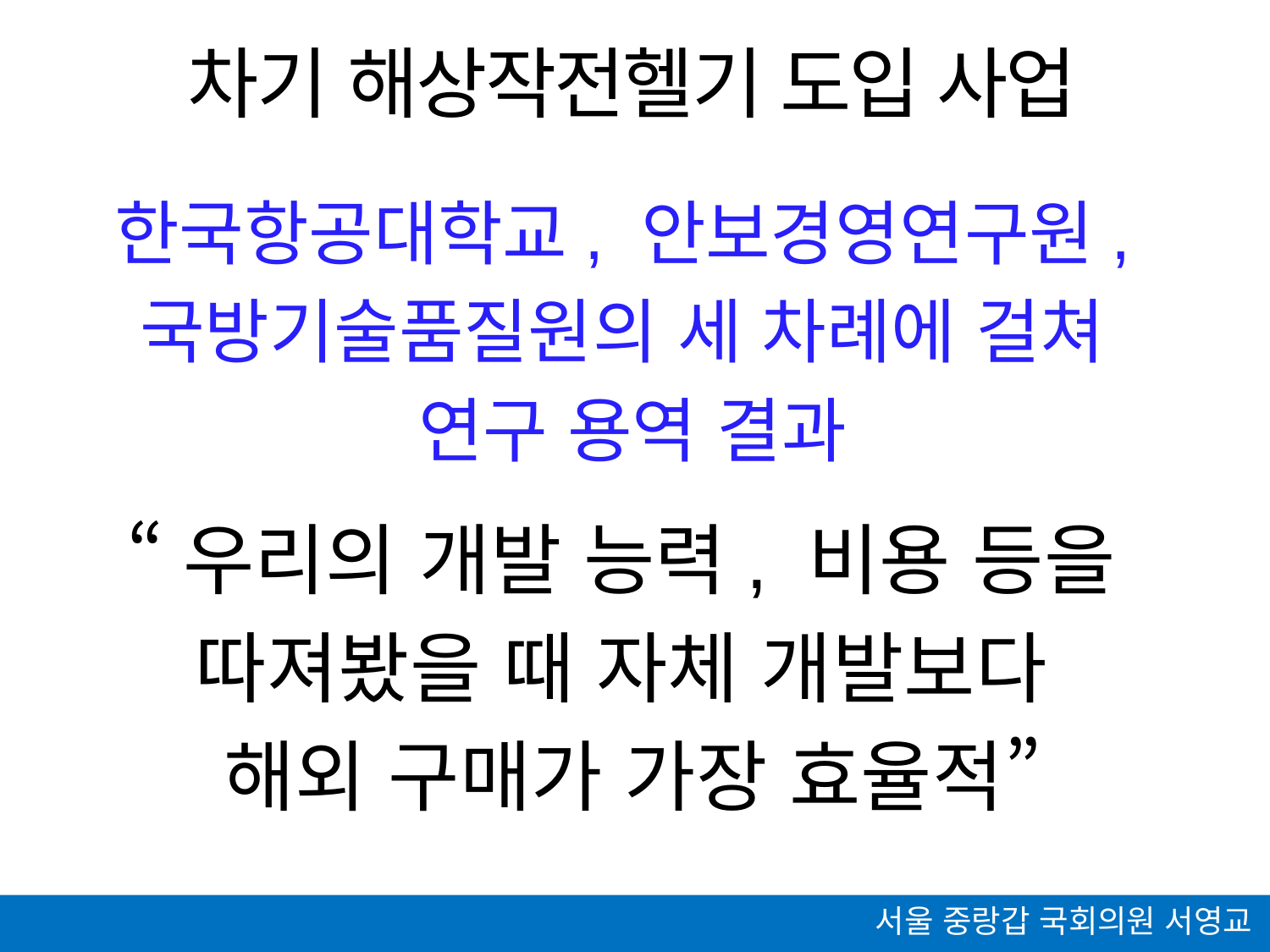

차기 해상작전헬기 도입 사업

한국항공대학교, 안보경영연구원,
국방기술품질원의 세 차례에 걸쳐
연구 용역 결과

“우리의 개발 능력, 비용 등을
따져봤을 때 자체 개발보다
해외 구매가 가장 효율적”

서울 중랑갑 국회의원 서영교